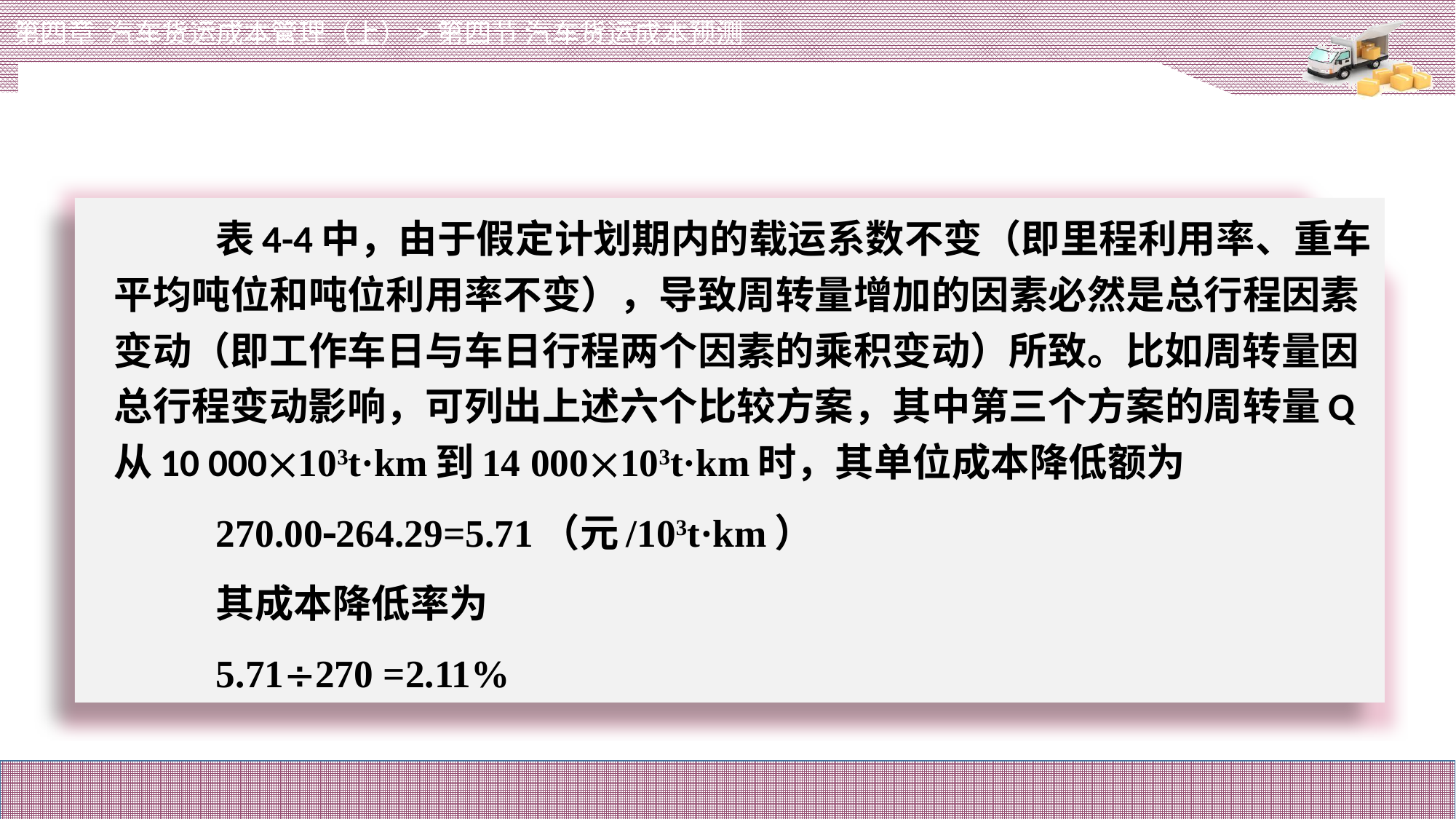

第四章  汽车货运成本管理（上）>第四节 汽车货运成本预测
# 表4-4中，由于假定计划期内的载运系数不变（即里程利用率、重车平均吨位和吨位利用率不变），导致周转量增加的因素必然是总行程因素变动（即工作车日与车日行程两个因素的乘积变动）所致。比如周转量因总行程变动影响，可列出上述六个比较方案，其中第三个方案的周转量Q从10 000×103t·km到14 000×103t·km时，其单位成本降低额为
270.00−264.29=5.71（元/103t·km）
其成本降低率为
5.71÷270 =2.11%